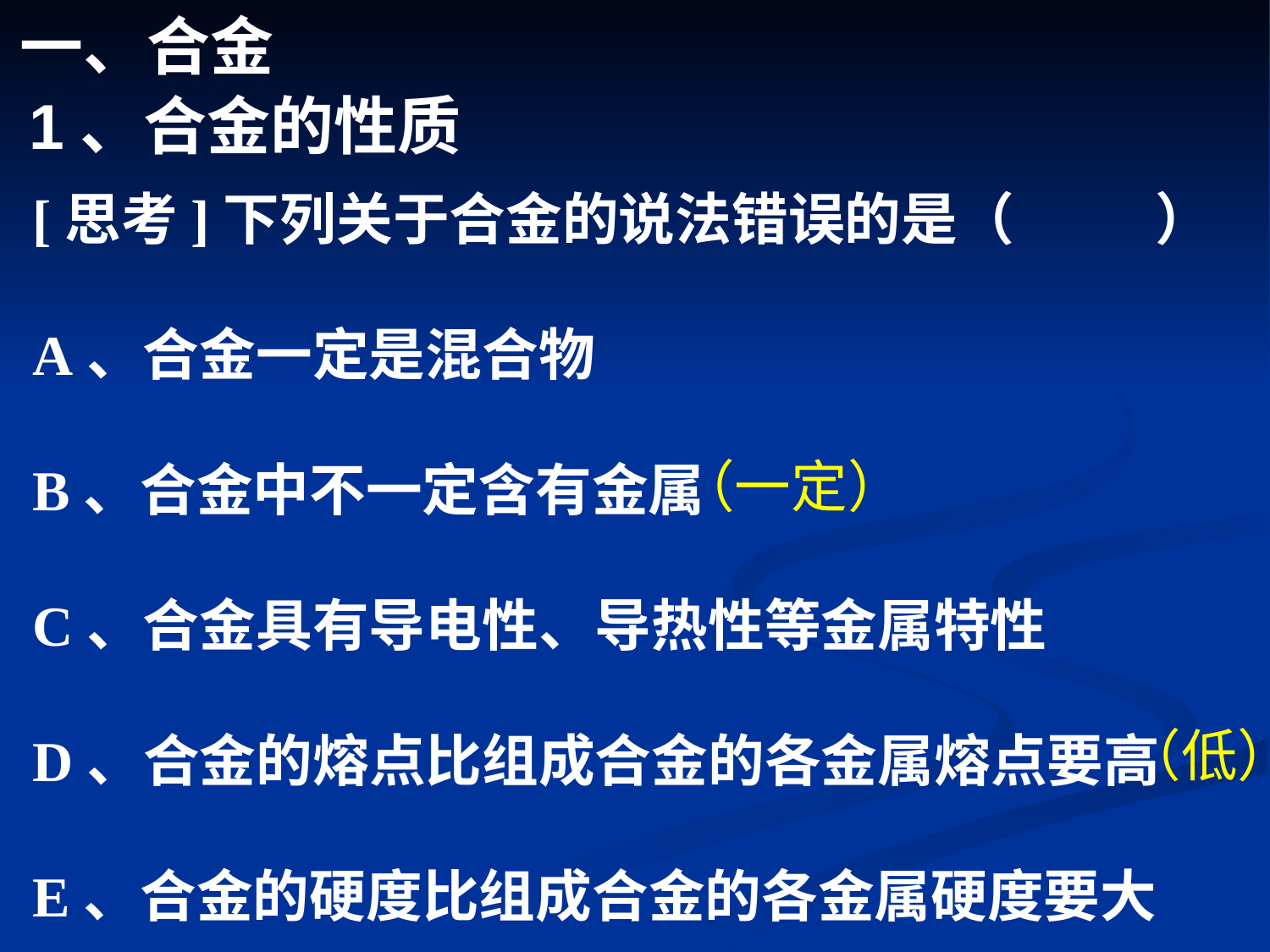

一、合金
1、合金的性质
[思考]下列关于合金的说法错误的是（           ）

A、合金一定是混合物

B、合金中不一定含有金属

C、合金具有导电性、导热性等金属特性

D、合金的熔点比组成合金的各金属熔点要高

E、合金的硬度比组成合金的各金属硬度要大
（一定）
（低）